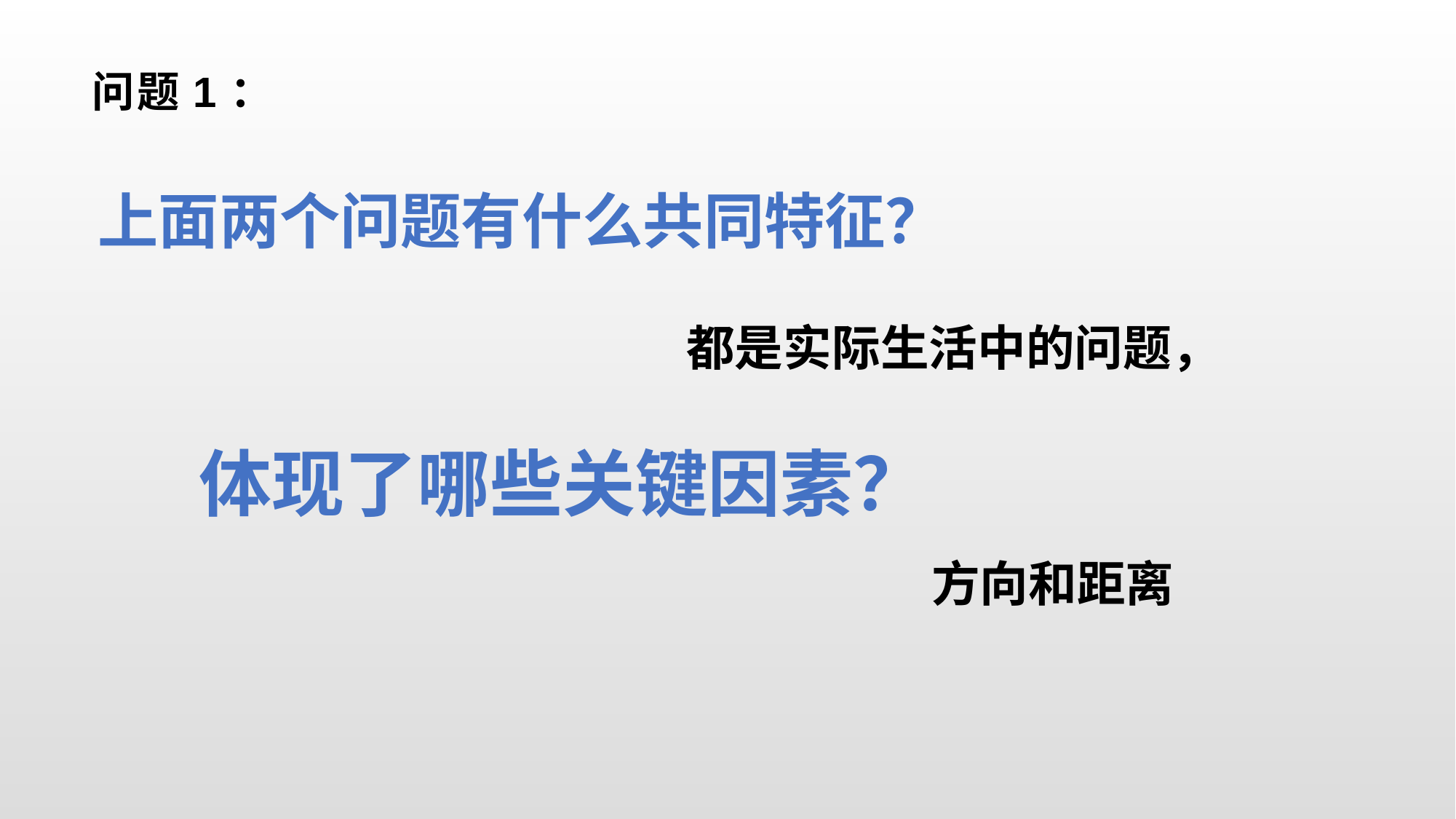

# 问题1：
上面两个问题有什么共同特征？
都是实际生活中的问题，
体现了哪些关键因素？
方向和距离